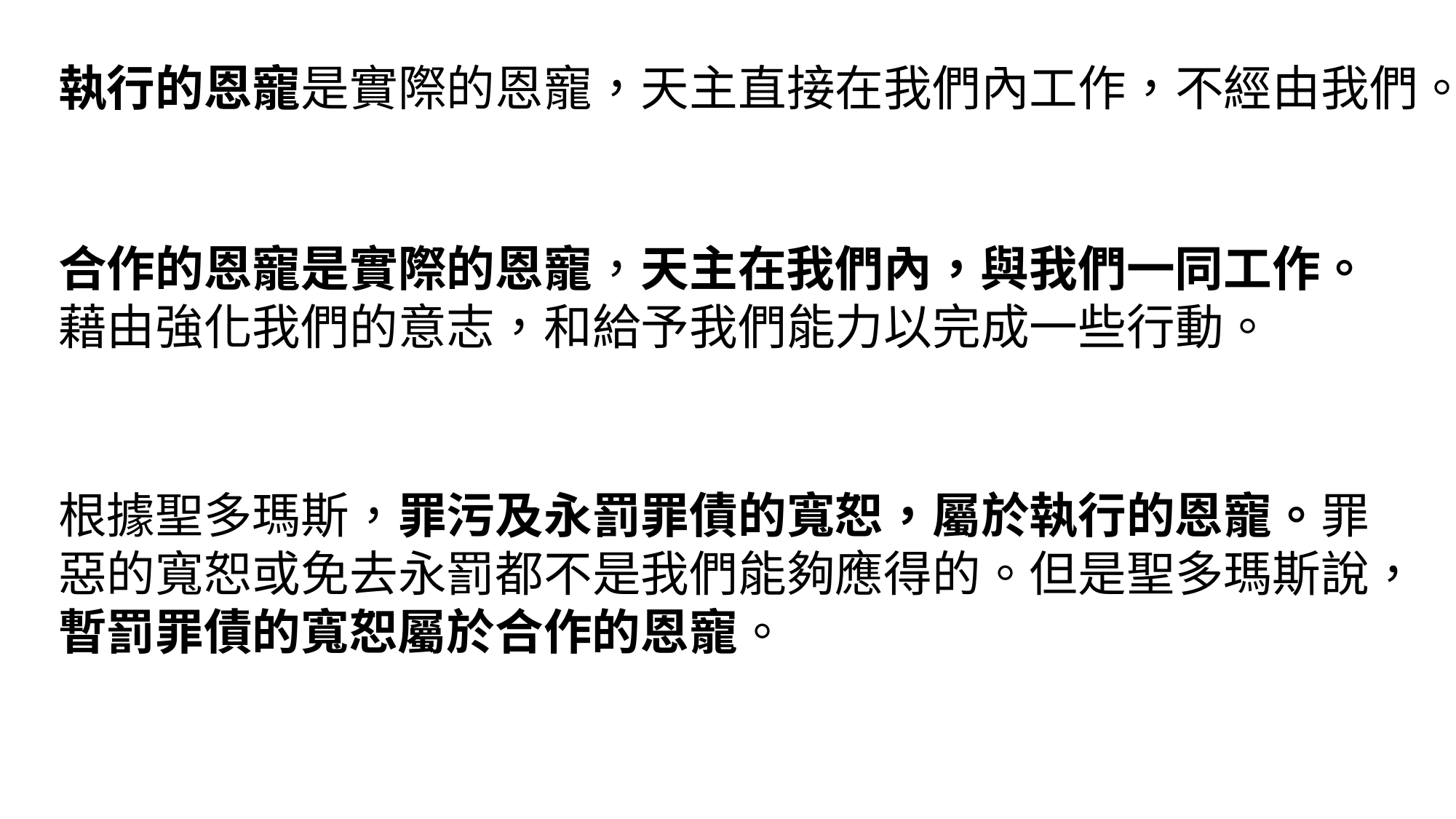

執行的恩寵是實際的恩寵，天主直接在我們內工作，不經由我們。
合作的恩寵是實際的恩寵，天主在我們內，與我們一同工作。藉由強化我們的意志，和給予我們能力以完成一些行動。
根據聖多瑪斯，罪污及永罰罪債的寬恕，屬於執行的恩寵。罪惡的寬恕或免去永罰都不是我們能夠應得的。但是聖多瑪斯說，暫罰罪債的寬恕屬於合作的恩寵。